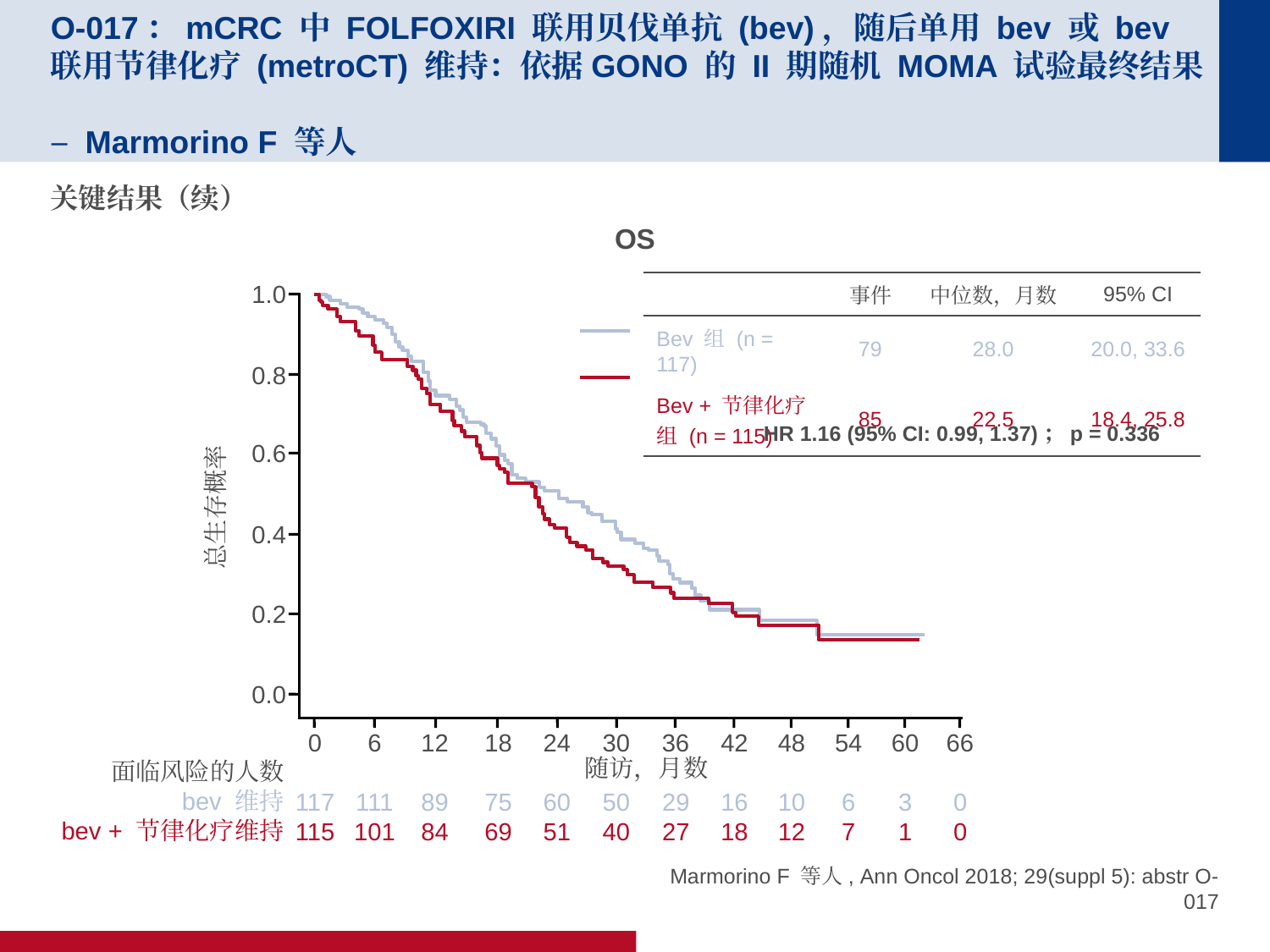

# O-017：mCRC 中 FOLFOXIRI 联用贝伐单抗 (bev)，随后单用 bev 或 bev 联用节律化疗 (metroCT) 维持：依据GONO 的 II 期随机 MOMA 试验最终结果 – Marmorino F 等人
关键结果（续）
OS
1.0

0.8

0.6

总生存概率
0.4

0.2

0.0

0

117
115

36

29
27

42

16
18

48

10
12

54

6
7

60

3
1

66

0
0
24

60
51
30

50
40
6

111
101
12

89
84
18

75
69

HR 1.16 (95% CI: 0.99, 1.37)；p = 0.336
随访，月数
面临风险的人数
bev 维持
bev + 节律化疗维持

|  | 事件 | 中位数，月数 | 95% CI |
| --- | --- | --- | --- |
| Bev 组 (n = 117) | 79 | 28.0 | 20.0, 33.6 |
| Bev + 节律化疗组 (n = 115) | 85 | 22.5 | 18.4, 25.8 |
Marmorino F 等人, Ann Oncol 2018; 29(suppl 5): abstr O-017